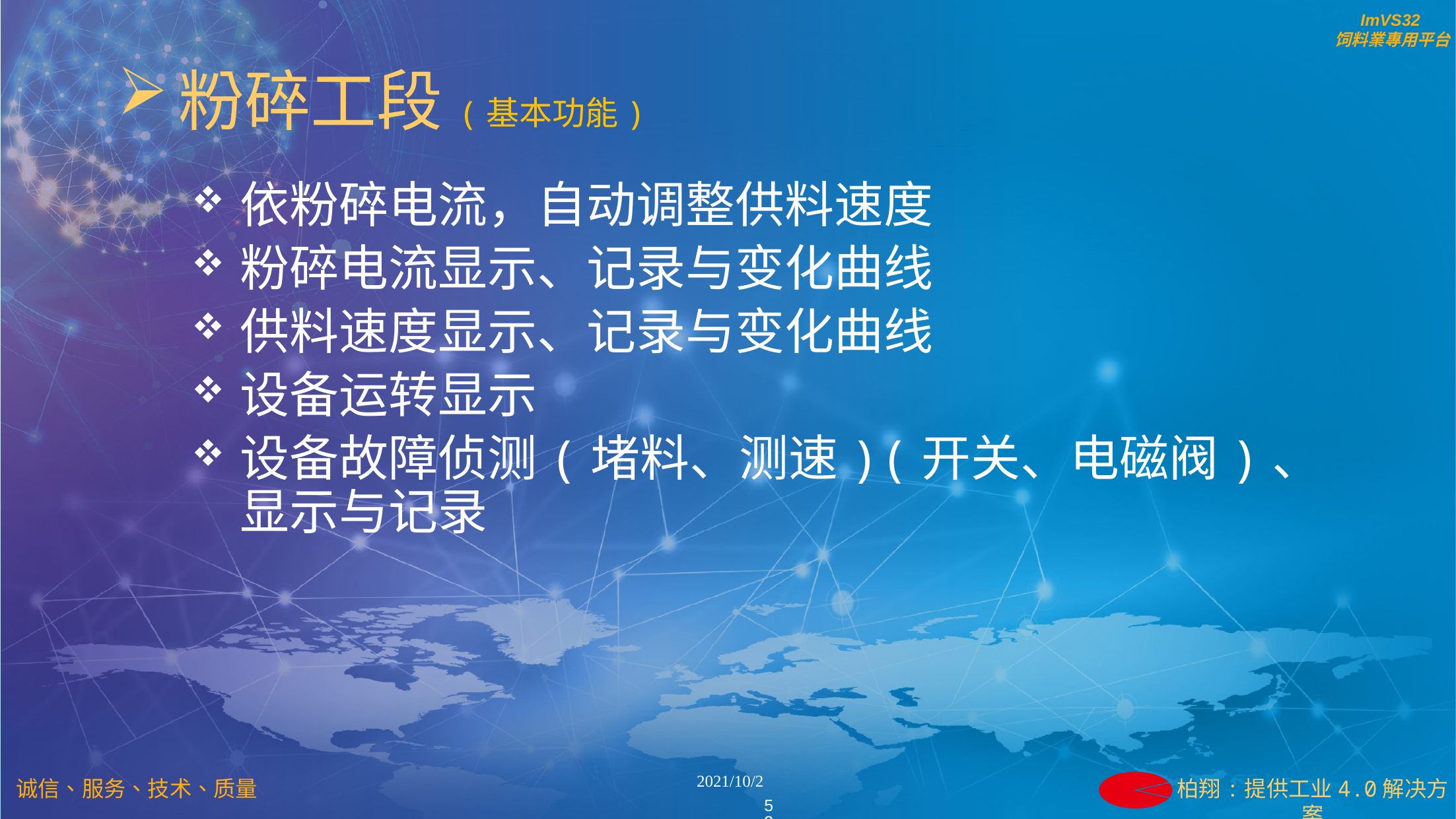

粉碎工段(基本功能)
依粉碎电流，自动调整供料速度
粉碎电流显示、记录与变化曲线
供料速度显示、记录与变化曲线
设备运转显示
设备故障侦测(堵料、测速)(开关、电磁阀)、显示与记录

53